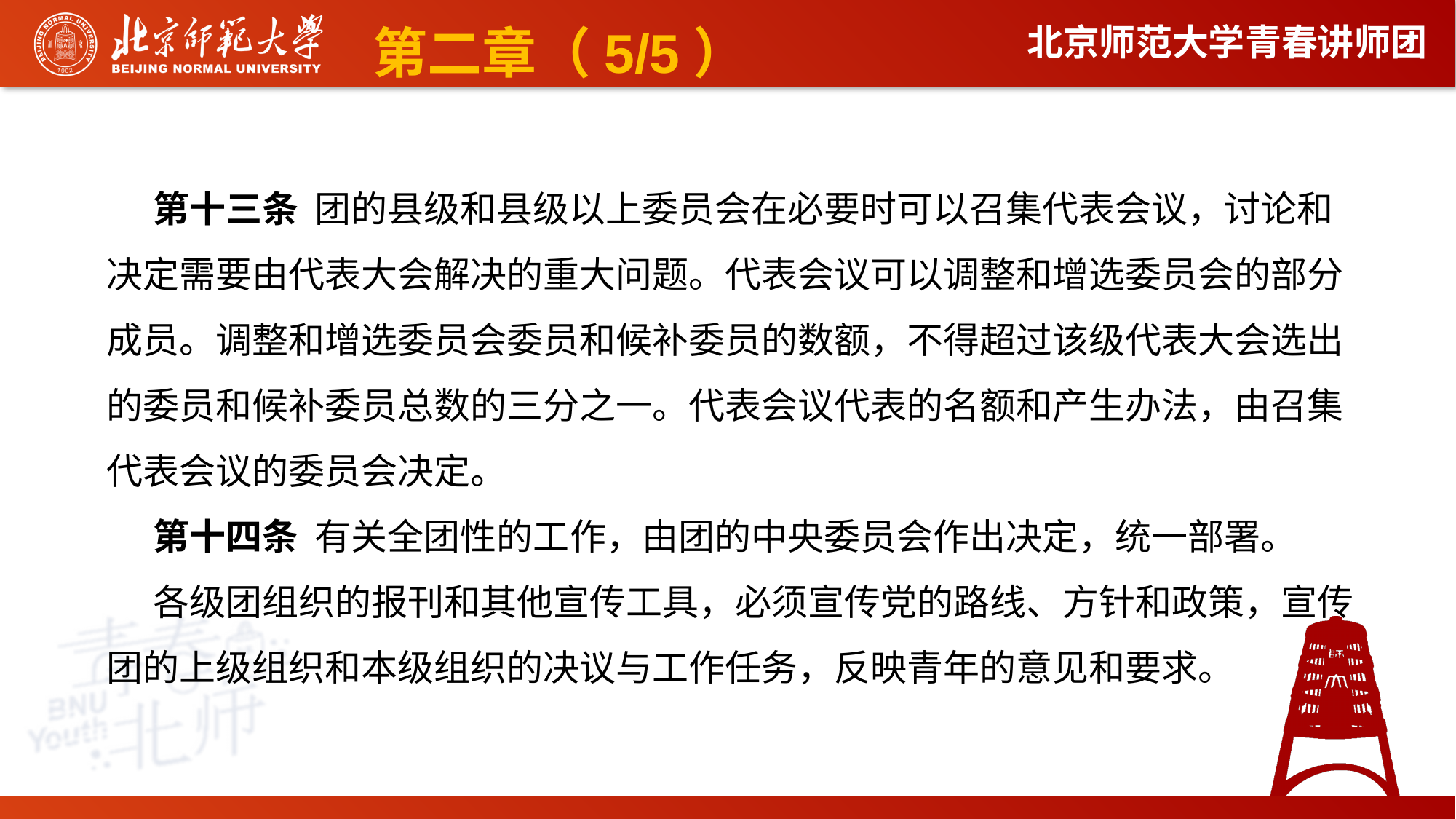

第二章（5/5）

第十三条  团的县级和县级以上委员会在必要时可以召集代表会议，讨论和决定需要由代表大会解决的重大问题。代表会议可以调整和增选委员会的部分成员。调整和增选委员会委员和候补委员的数额，不得超过该级代表大会选出的委员和候补委员总数的三分之一。代表会议代表的名额和产生办法，由召集代表会议的委员会决定。
第十四条  有关全团性的工作，由团的中央委员会作出决定，统一部署。
各级团组织的报刊和其他宣传工具，必须宣传党的路线、方针和政策，宣传团的上级组织和本级组织的决议与工作任务，反映青年的意见和要求。